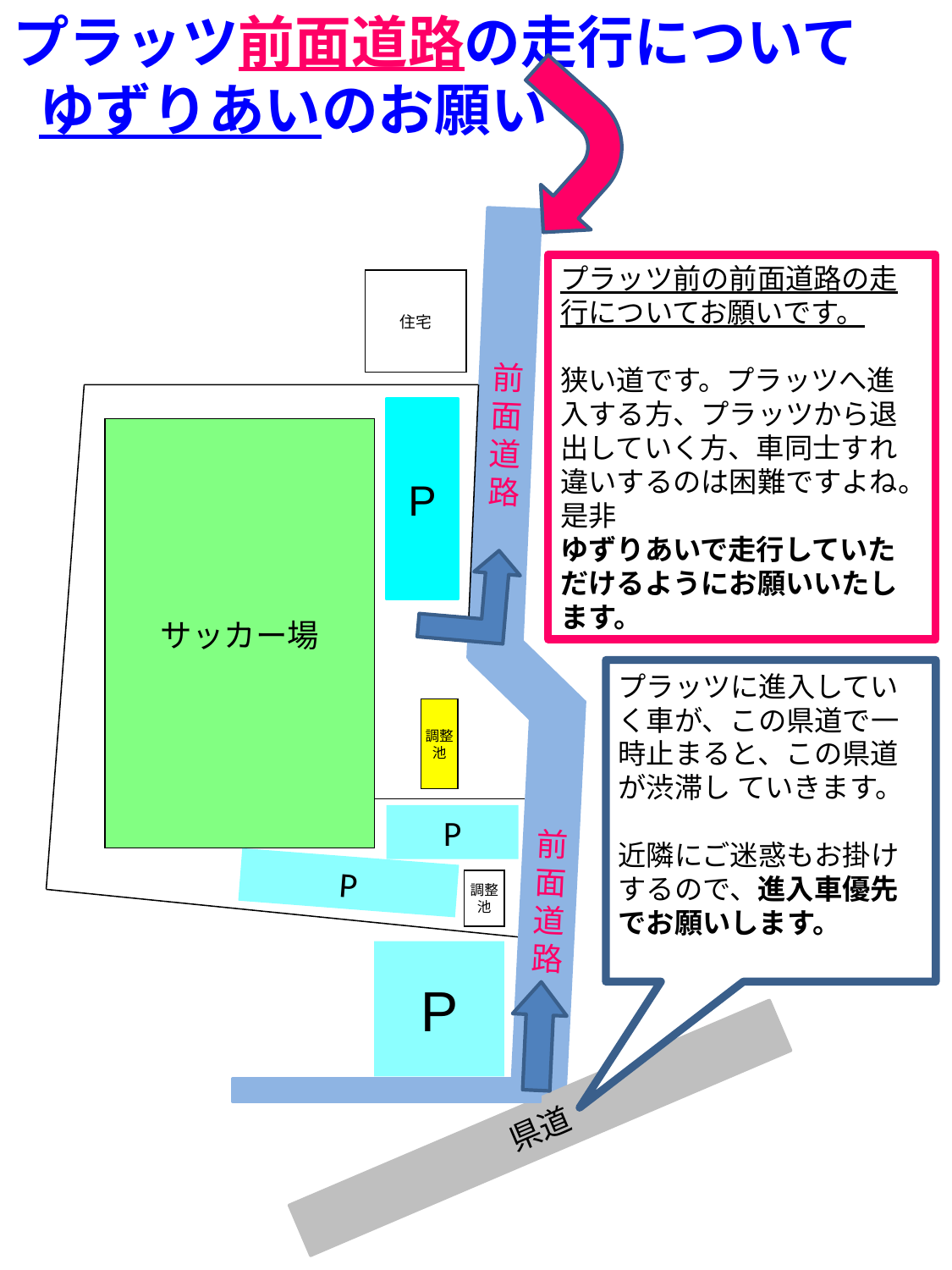

プラッツ前面道路の走行について
 ゆずりあいのお願い

前面道路
住宅
P

サッカー場

前面道路
調整池
P
P
調整池
P

県道

プラッツ前の前面道路の走行についてお願いです。

狭い道です。プラッツへ進入する方、プラッツから退出していく方、車同士すれ違いするのは困難ですよね。
是非
ゆずりあいで走行していただけるようにお願いいたします。

プラッツに進入していく車が、この県道で一時止まると、この県道が渋滞し ていきます。

近隣にご迷惑もお掛けするので、進入車優先でお願いします。